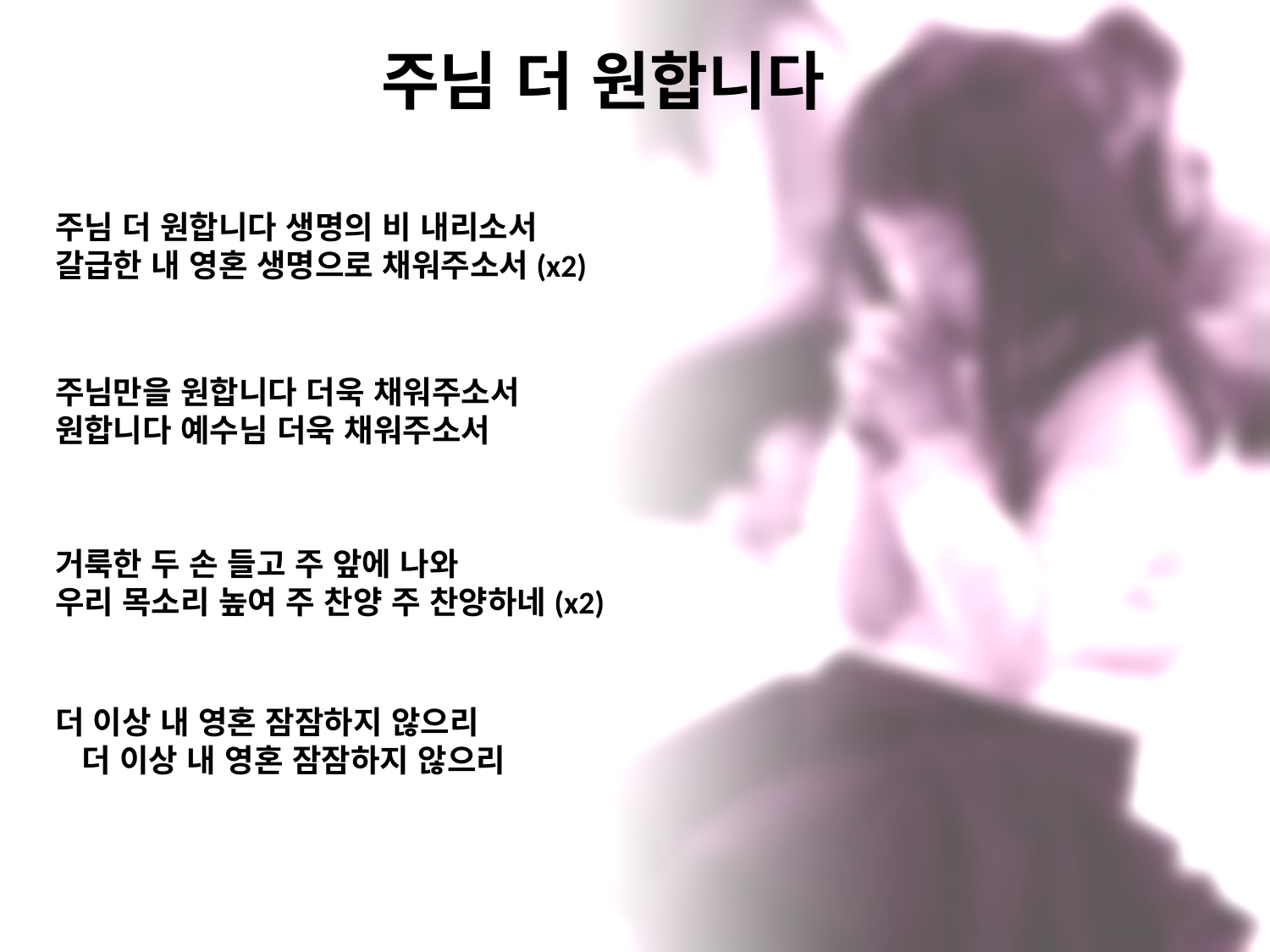

# 주님 더 원합니다
주님 더 원합니다 생명의 비 내리소서
갈급한 내 영혼 생명으로 채워주소서(x2)

주님만을 원합니다 더욱 채워주소서 원합니다 예수님 더욱 채워주소서

거룩한 두 손 들고 주 앞에 나와
우리 목소리 높여 주 찬양 주 찬양하네(x2)
더 이상 내 영혼 잠잠하지 않으리                    더 이상 내 영혼 잠잠하지 않으리